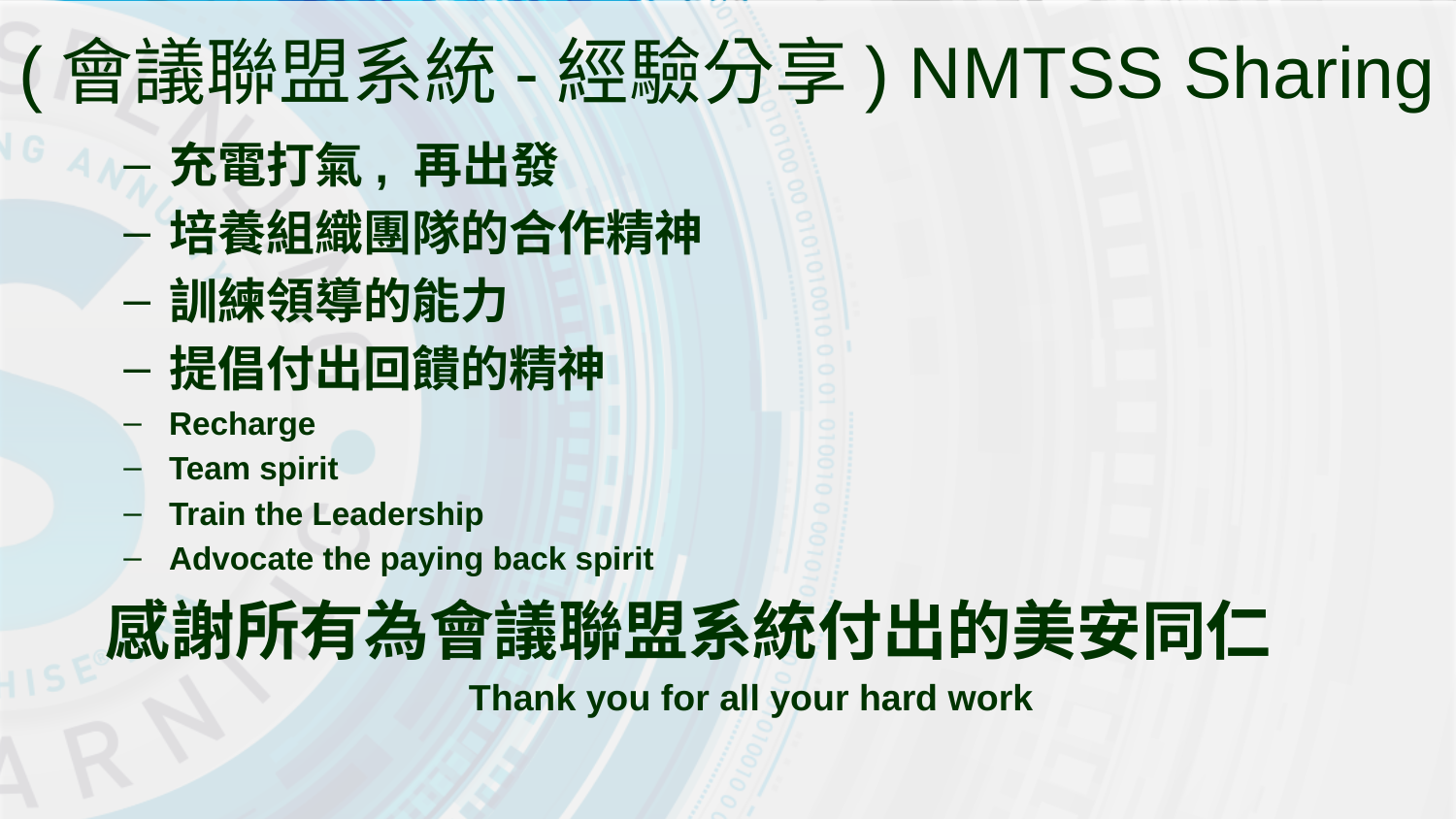

# (會議聯盟系統-經驗分享) NMTSS Sharing
充電打氣, 再出發
培養組織團隊的合作精神
訓練領導的能力
提倡付出回饋的精神
Recharge
Team spirit
Train the Leadership
Advocate the paying back spirit
	感謝所有為會議聯盟系統付出的美安同仁
 Thank you for all your hard work